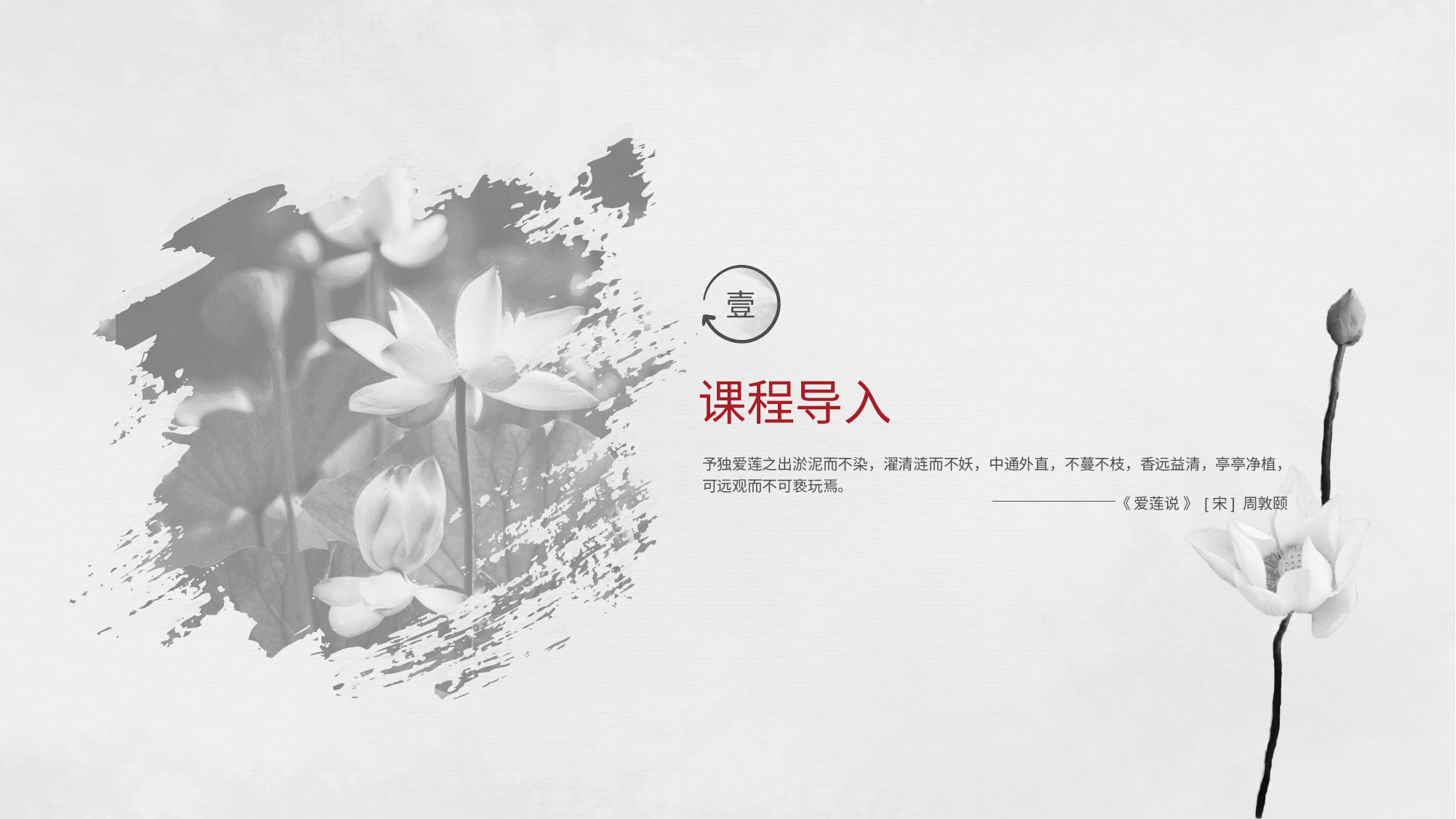

壹

课程导入
予独爱莲之出淤泥而不染，濯清涟而不妖，中通外直，不蔓不枝，香远益清，亭亭净植，可远观而不可亵玩焉。
《 爱莲说 》
[宋] 周敦颐